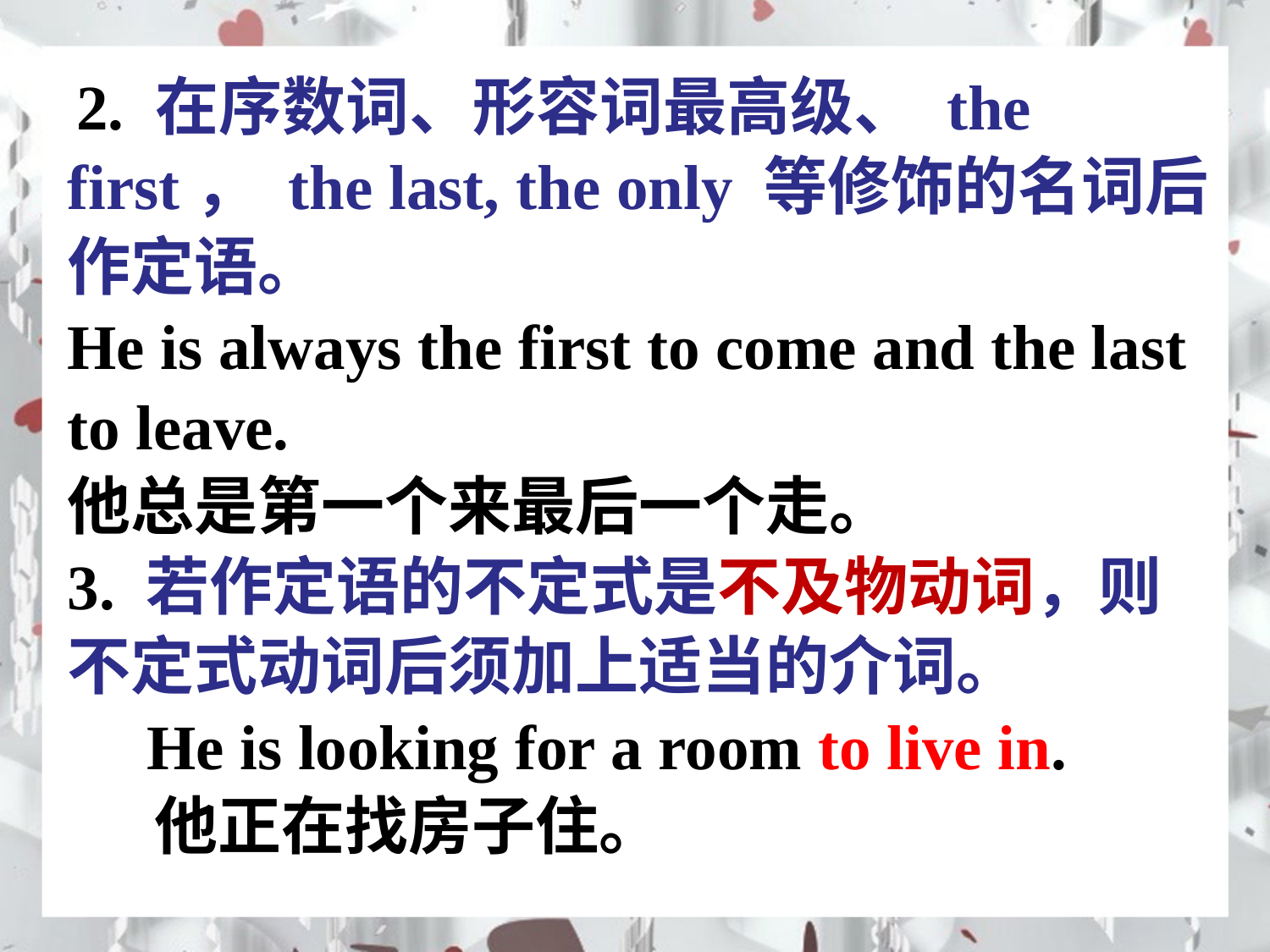

2. 在序数词、形容词最高级、 the first， the last, the only 等修饰的名词后作定语。
He is always the first to come and the last to leave.
他总是第一个来最后一个走。
3. 若作定语的不定式是不及物动词，则不定式动词后须加上适当的介词。
     He is looking for a room to live in.
     他正在找房子住。